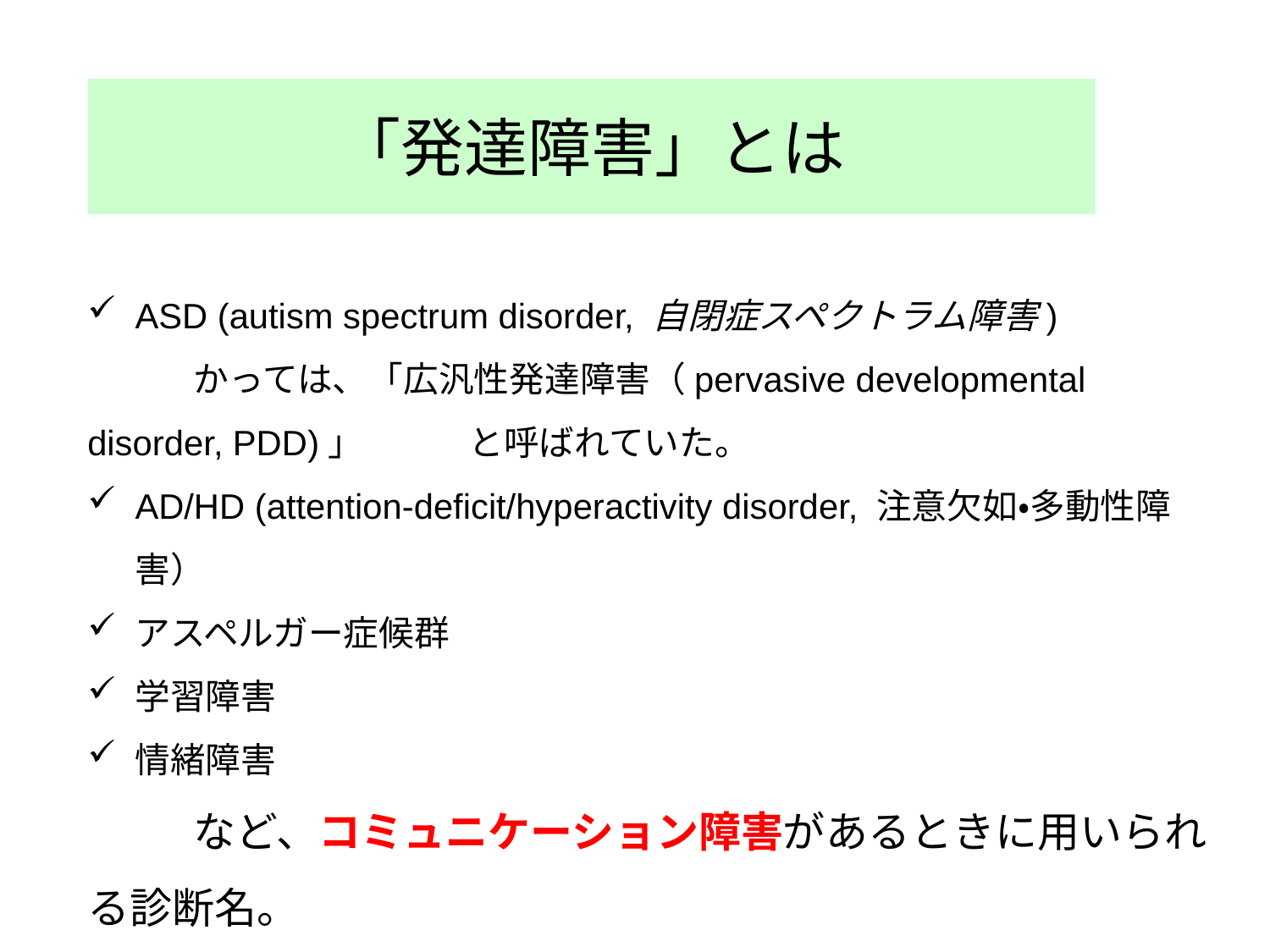

# 「発達障害」とは
ASD (autism spectrum disorder, 自閉症スペクトラム障害)
　　　かっては、「広汎性発達障害（pervasive developmental disorder, PDD)」 	と呼ばれていた。
AD/HD (attention-deficit/hyperactivity disorder, 注意欠如・多動性障害）
アスペルガー症候群
学習障害
情緒障害
　　　など、コミュニケーション障害があるときに用いられる診断名。